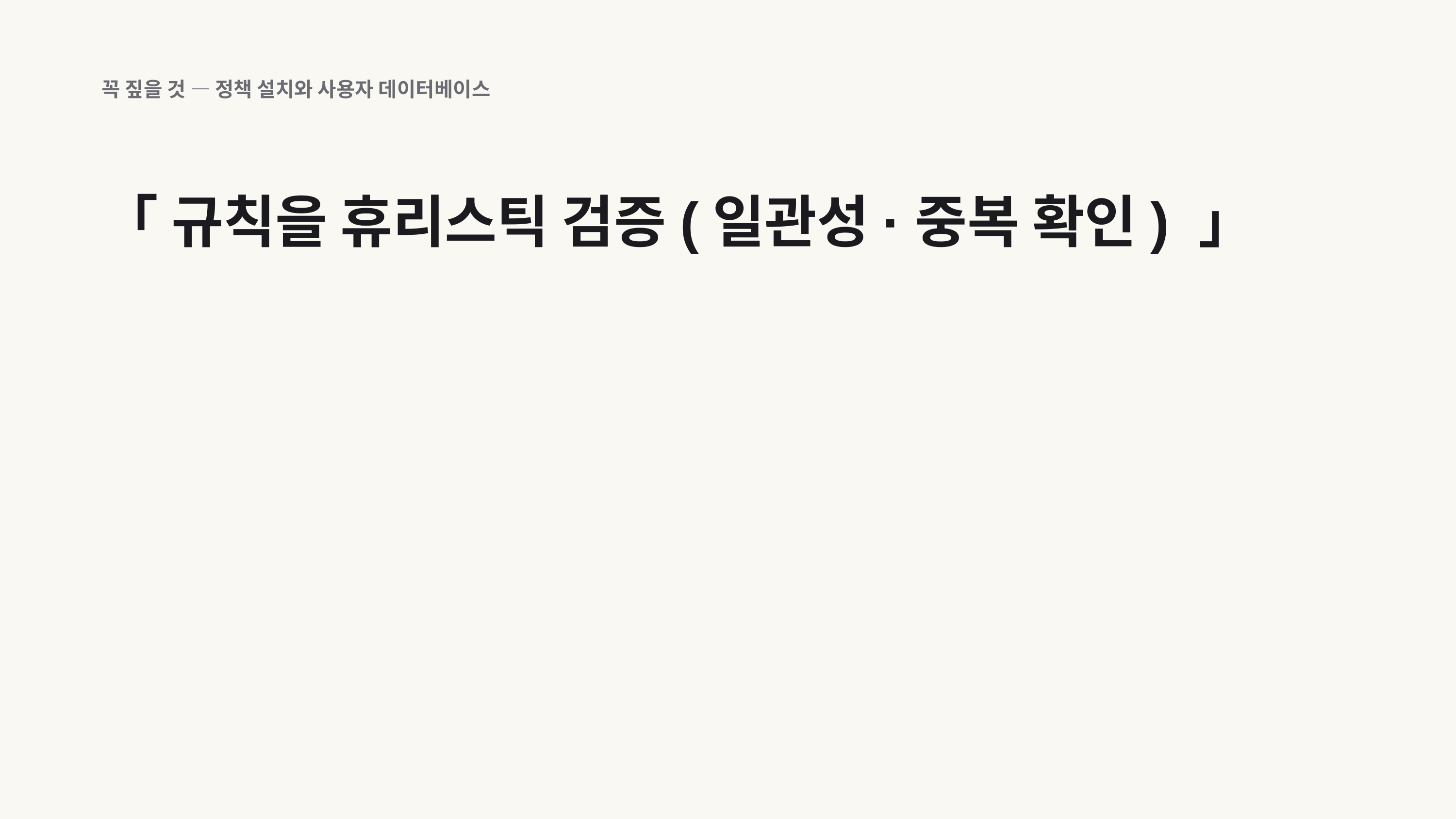

꼭 짚을 것 — 정책 설치와 사용자 데이터베이스
「 규칙을 휴리스틱 검증(일관성·중복 확인) 」